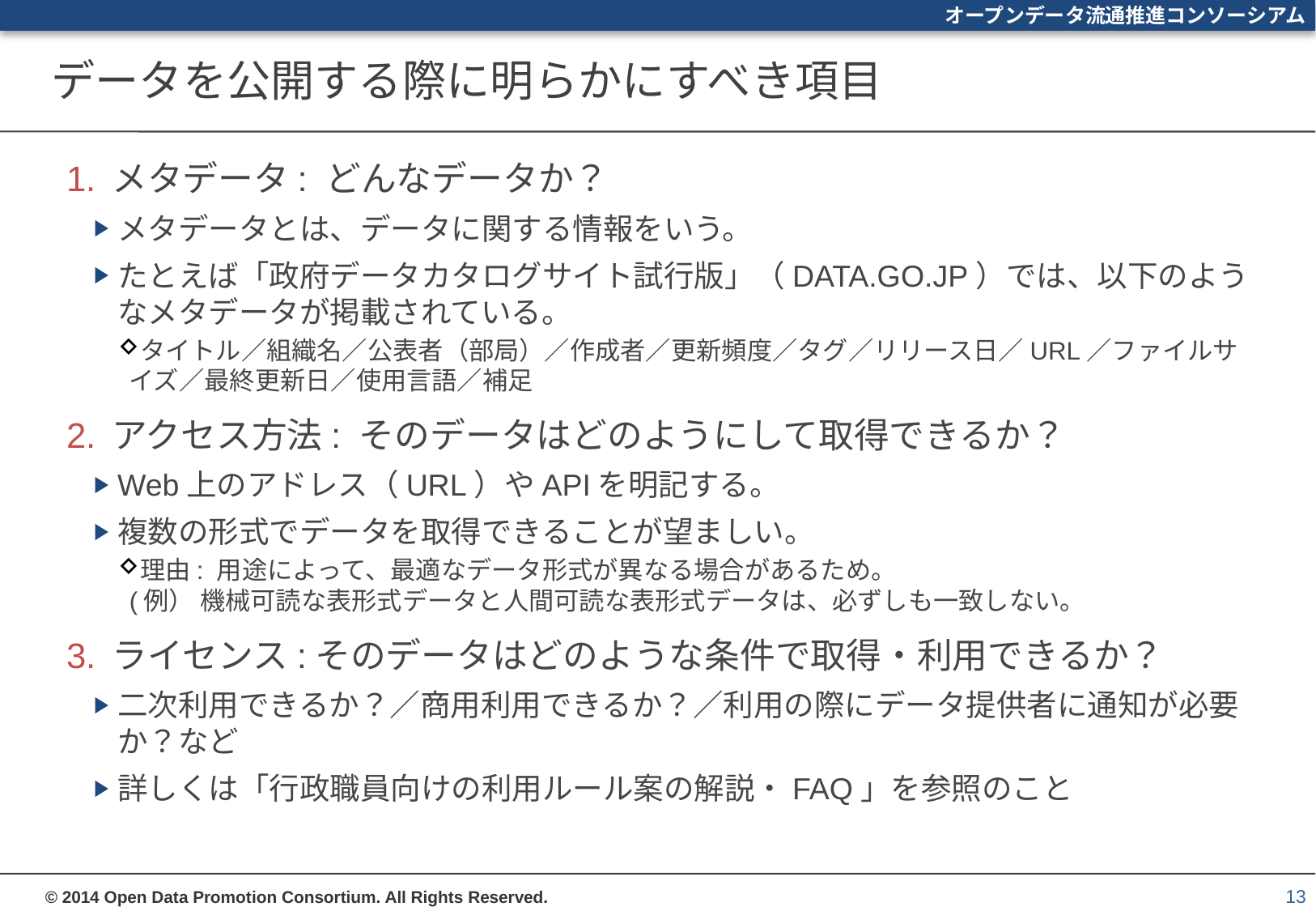

# データを公開する際に明らかにすべき項目
メタデータ: どんなデータか？
メタデータとは、データに関する情報をいう。
たとえば「政府データカタログサイト試行版」（DATA.GO.JP）では、以下のようなメタデータが掲載されている。
タイトル／組織名／公表者（部局）／作成者／更新頻度／タグ／リリース日／URL／ファイルサイズ／最終更新日／使用言語／補足
アクセス方法: そのデータはどのようにして取得できるか？
Web上のアドレス（URL）やAPIを明記する。
複数の形式でデータを取得できることが望ましい。
理由: 用途によって、最適なデータ形式が異なる場合があるため。
(例） 機械可読な表形式データと人間可読な表形式データは、必ずしも一致しない。
ライセンス:そのデータはどのような条件で取得・利用できるか？
二次利用できるか？／商用利用できるか？／利用の際にデータ提供者に通知が必要か？など
詳しくは「行政職員向けの利用ルール案の解説・FAQ」を参照のこと

13